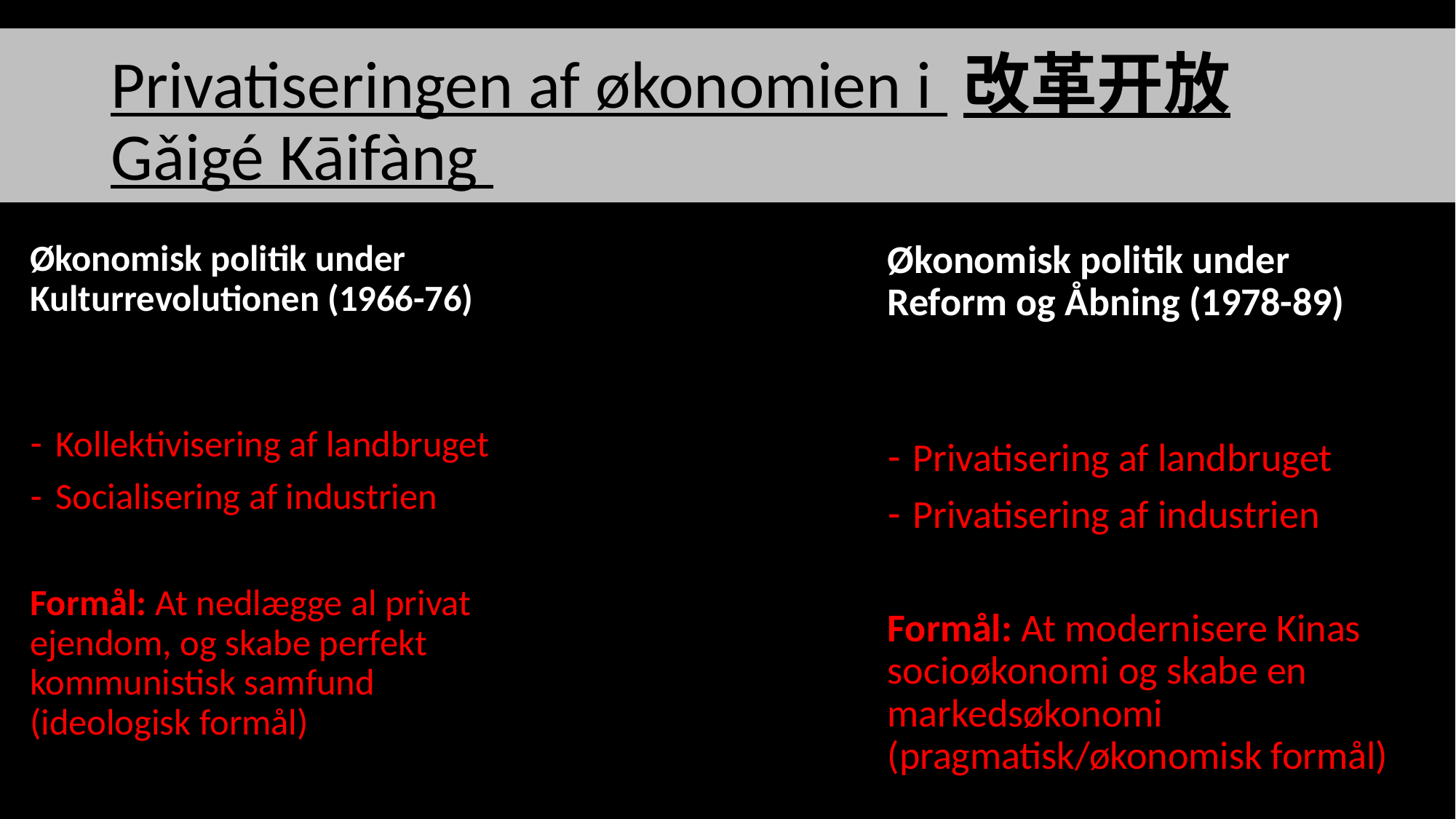

# Privatiseringen af økonomien i 改革开放 Gǎigé Kāifàng
Økonomisk politik under Reform og Åbning (1978-89)

Privatisering af landbruget
Privatisering af industrien

Formål: At modernisere Kinas socioøkonomi og skabe en markedsøkonomi (pragmatisk/økonomisk formål)
Økonomisk politik under Kulturrevolutionen (1966-76)

Kollektivisering af landbruget
Socialisering af industrien

Formål: At nedlægge al privat ejendom, og skabe perfekt kommunistisk samfund (ideologisk formål)